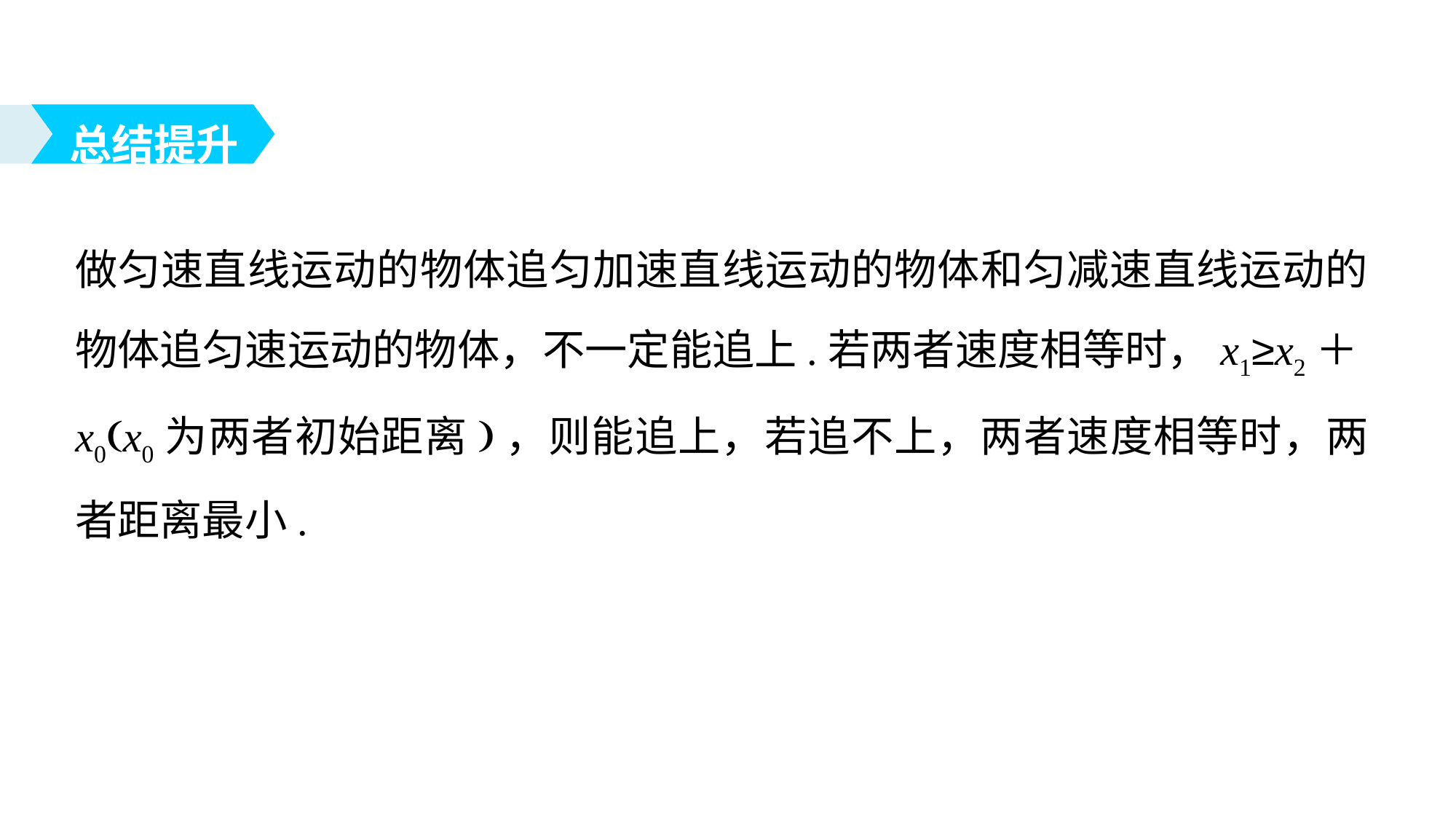

总结提升

做匀速直线运动的物体追匀加速直线运动的物体和匀减速直线运动的物体追匀速运动的物体，不一定能追上.若两者速度相等时，x1≥x2＋x0(x0为两者初始距离)，则能追上，若追不上，两者速度相等时，两者距离最小.